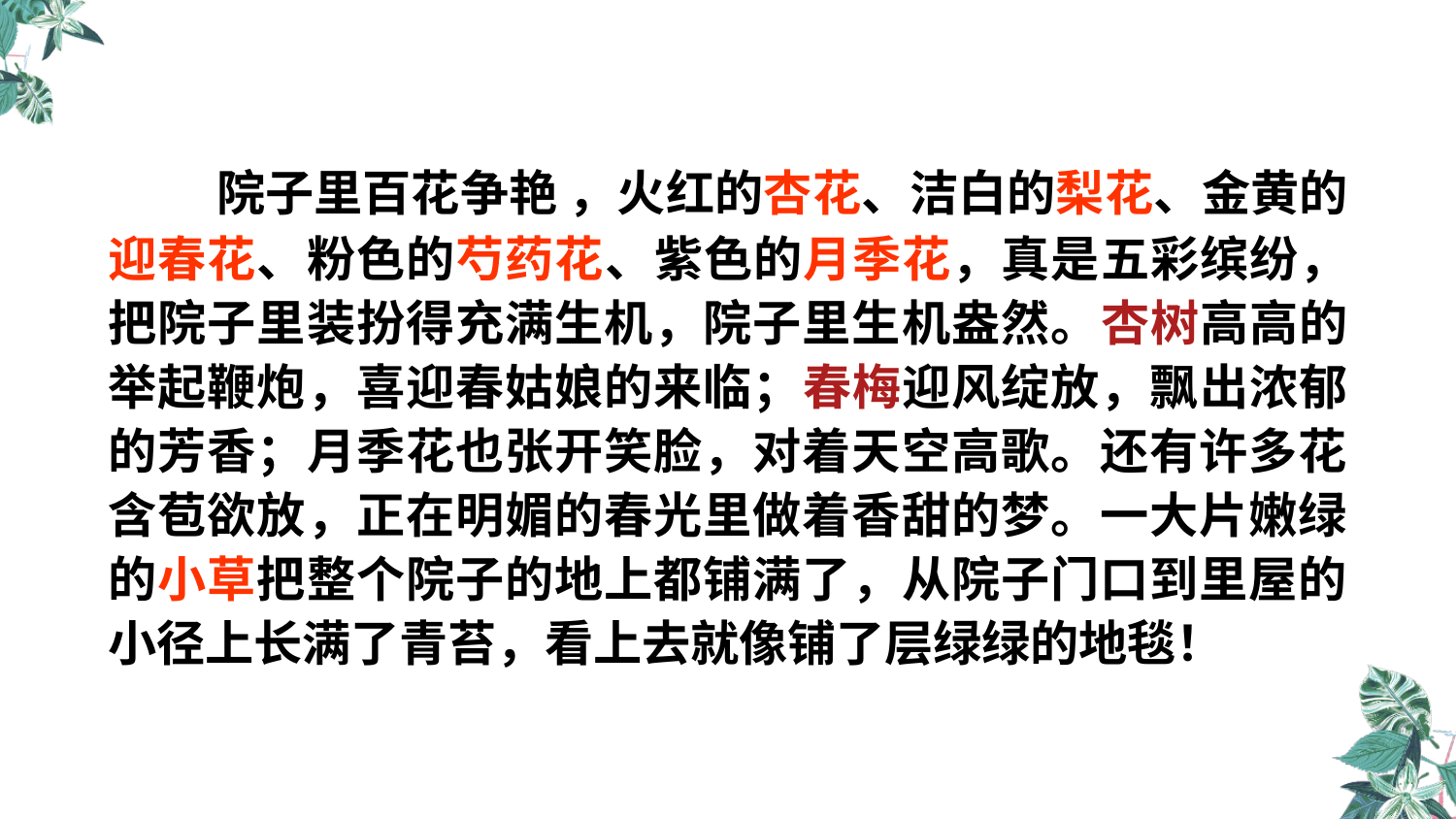

院子里百花争艳 ，火红的杏花、洁白的梨花、金黄的迎春花、粉色的芍药花、紫色的月季花，真是五彩缤纷，把院子里装扮得充满生机，院子里生机盎然。杏树高高的举起鞭炮，喜迎春姑娘的来临；春梅迎风绽放，飘出浓郁的芳香；月季花也张开笑脸，对着天空高歌。还有许多花含苞欲放，正在明媚的春光里做着香甜的梦。一大片嫩绿的小草把整个院子的地上都铺满了，从院子门口到里屋的小径上长满了青苔，看上去就像铺了层绿绿的地毯！